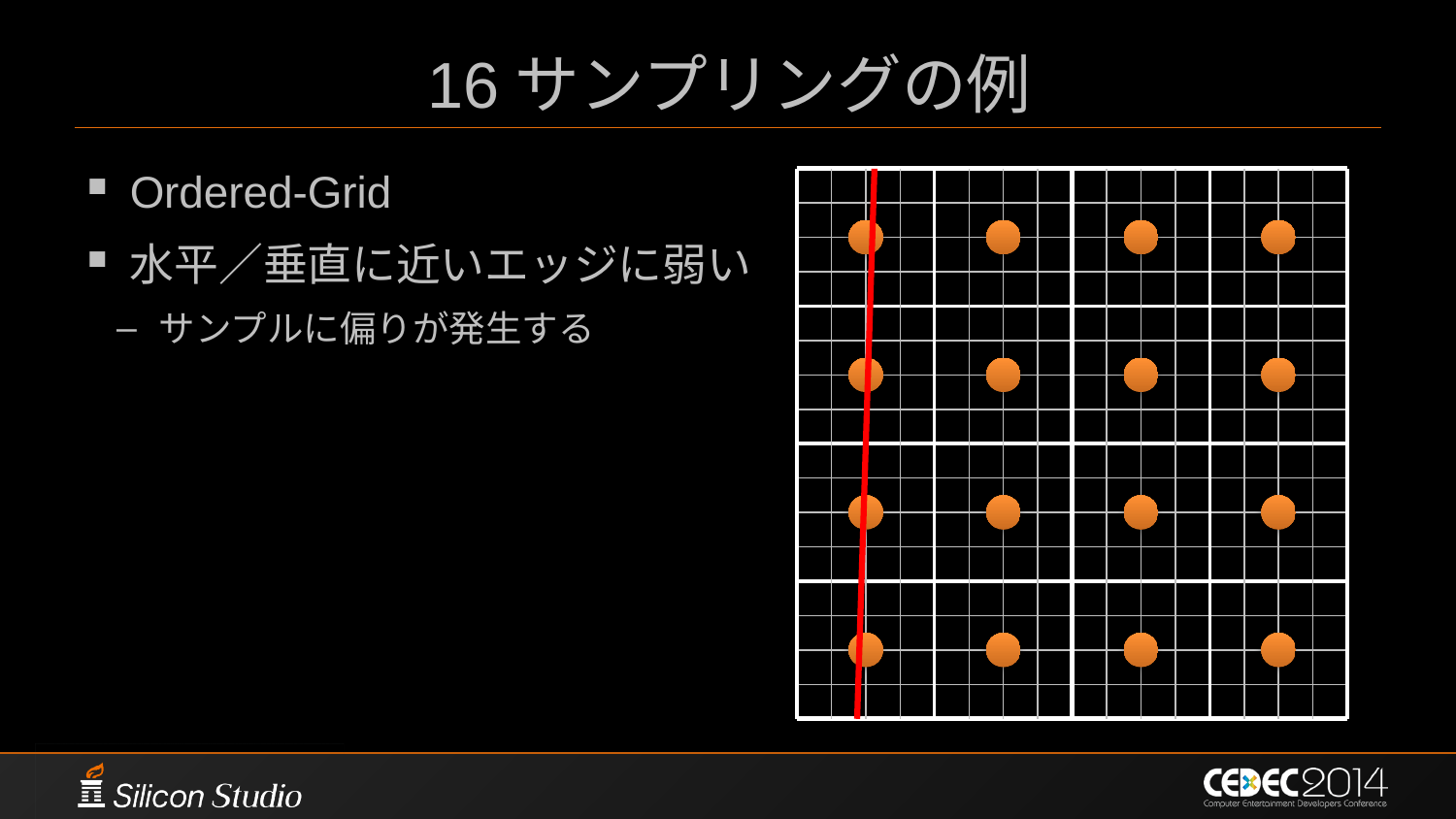

# 16サンプリングの例
Ordered-Grid
水平／垂直に近いエッジに弱い
サンプルに偏りが発生する